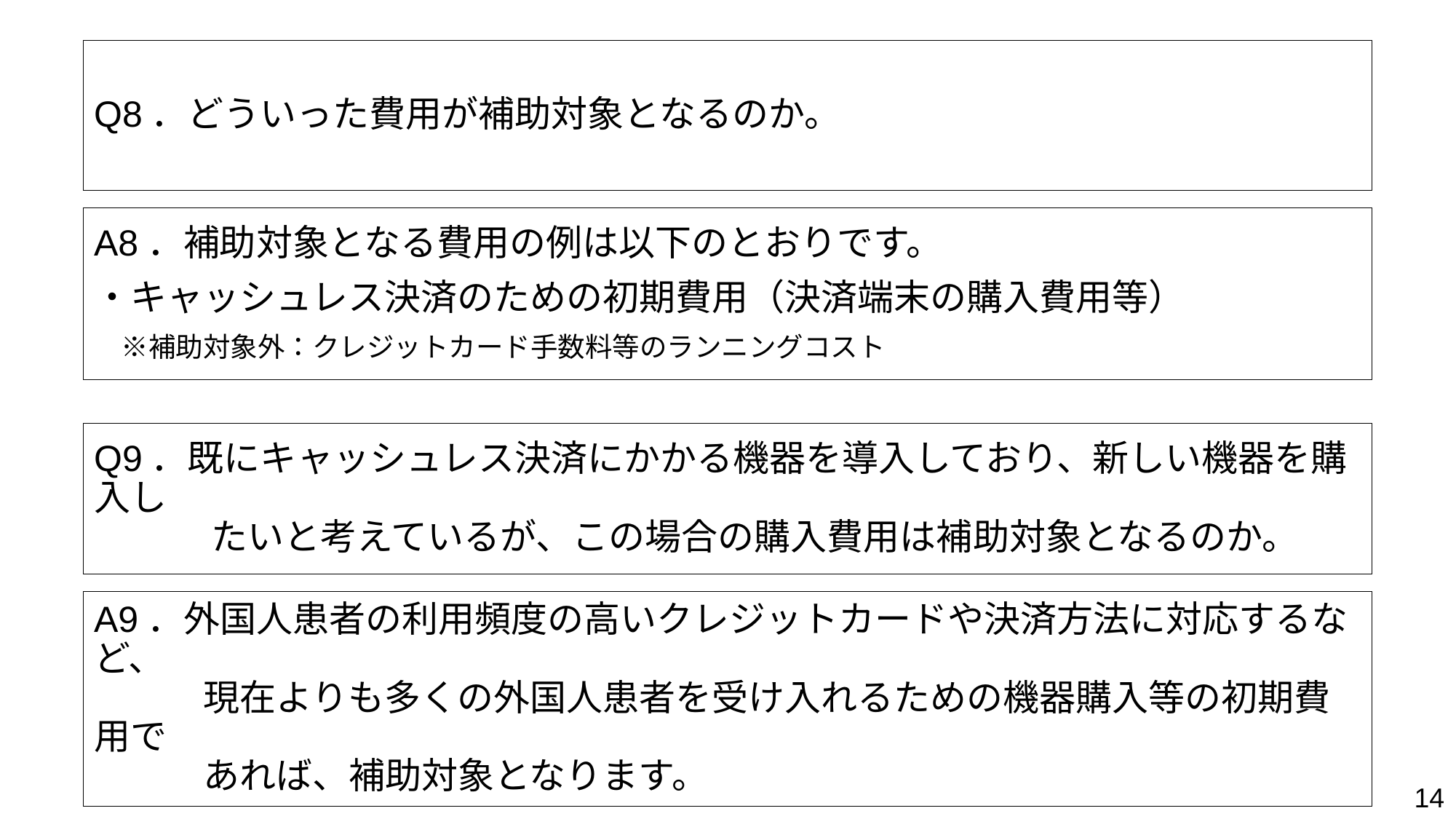

# Q8．どういった費用が補助対象となるのか。
A8．補助対象となる費用の例は以下のとおりです。
・キャッシュレス決済のための初期費用（決済端末の購入費用等）
　※補助対象外：クレジットカード手数料等のランニングコスト
Q9．既にキャッシュレス決済にかかる機器を導入しており、新しい機器を購入し
　　　 たいと考えているが、この場合の購入費用は補助対象となるのか。
A9．外国人患者の利用頻度の高いクレジットカードや決済方法に対応するなど、
　　　現在よりも多くの外国人患者を受け入れるための機器購入等の初期費用で
　　　あれば、補助対象となります。
14